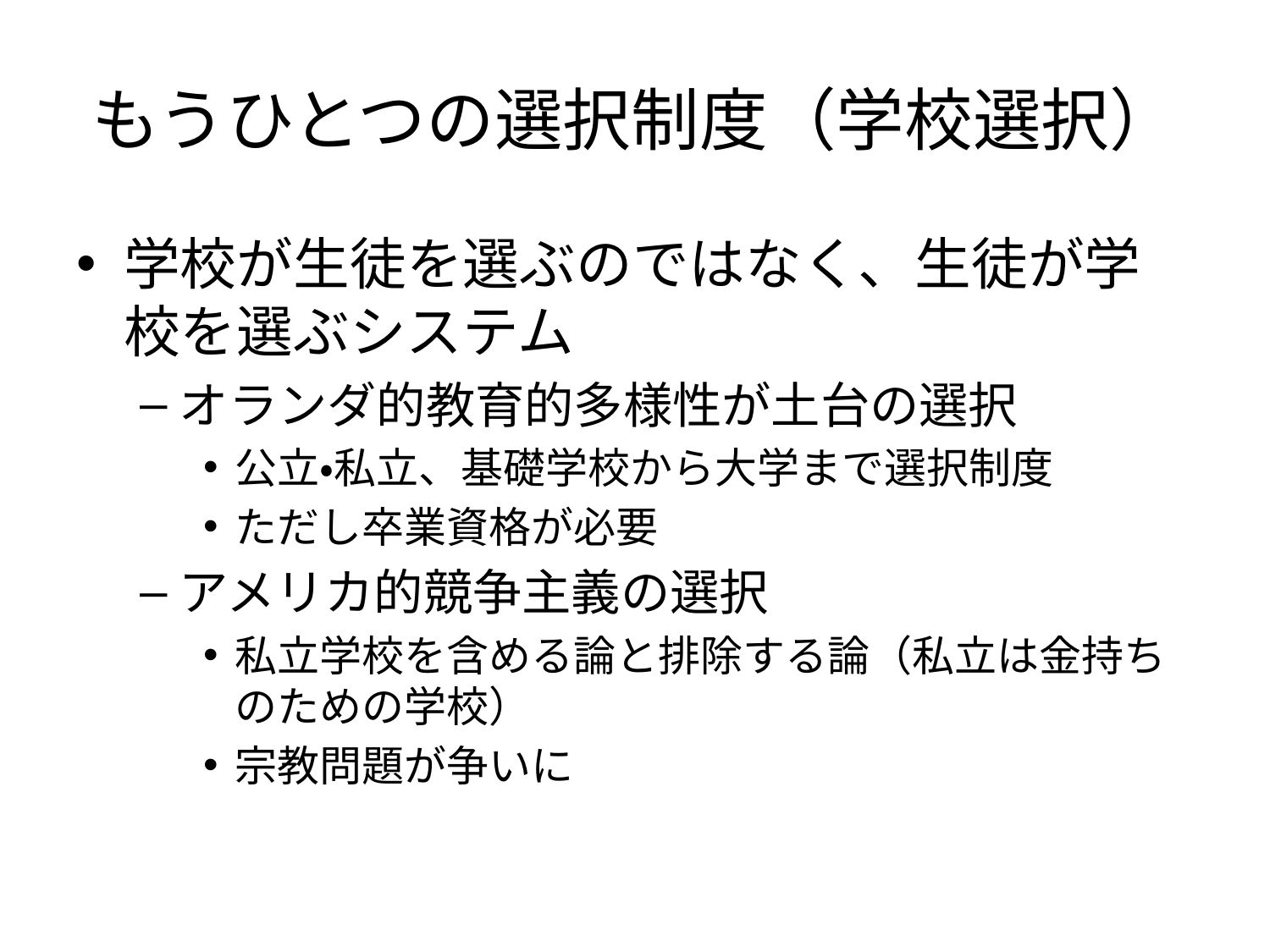

# もうひとつの選択制度（学校選択）
学校が生徒を選ぶのではなく、生徒が学校を選ぶシステム
オランダ的教育的多様性が土台の選択
公立・私立、基礎学校から大学まで選択制度
ただし卒業資格が必要
アメリカ的競争主義の選択
私立学校を含める論と排除する論（私立は金持ちのための学校）
宗教問題が争いに